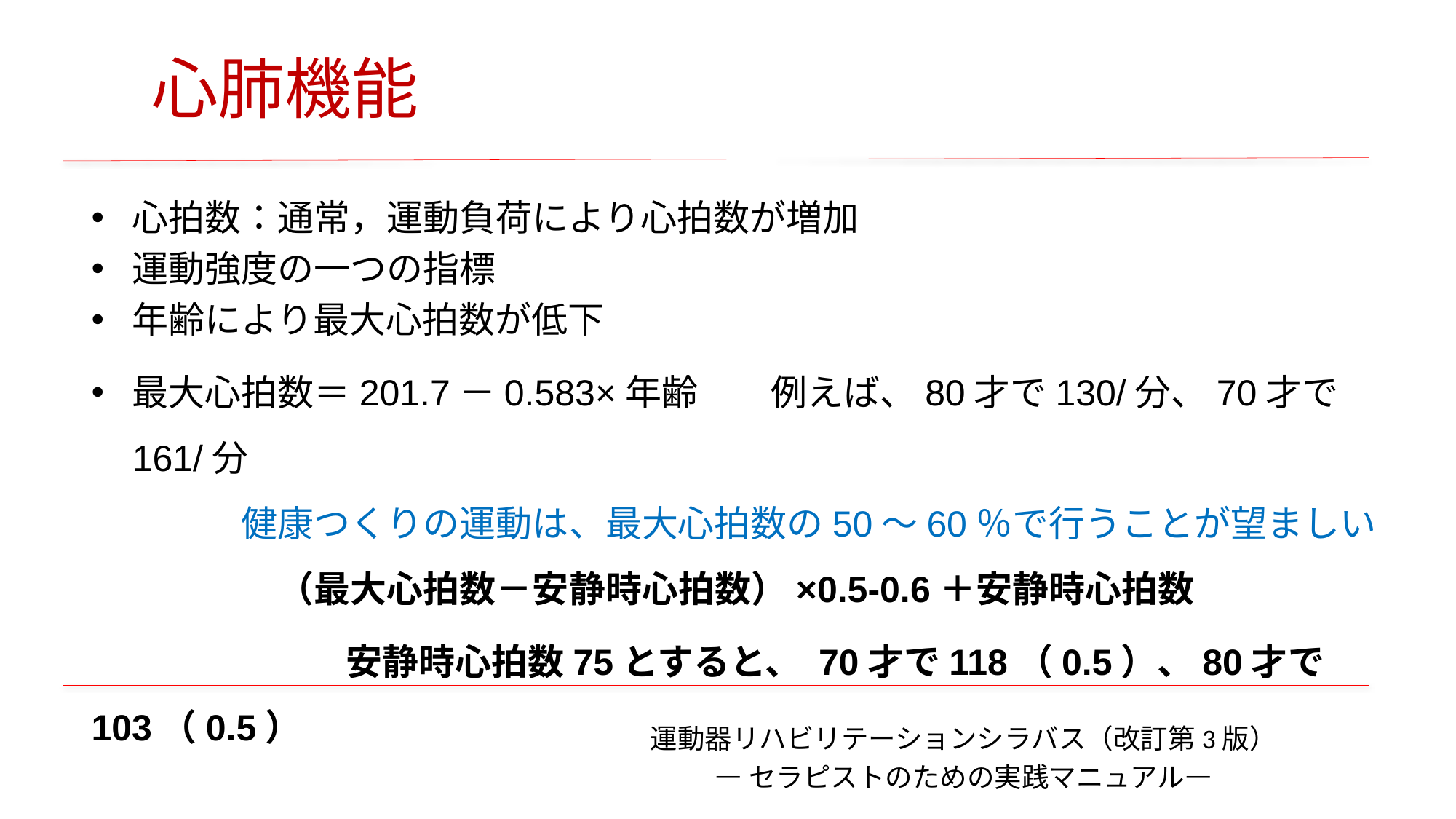

# 心肺機能
心拍数：通常，運動負荷により心拍数が増加
運動強度の一つの指標
年齢により最大心拍数が低下
最大心拍数＝201.7－0.583×年齢　　例えば、80才で130/分、70才で161/分
　　　健康つくりの運動は、最大心拍数の50～60％で行うことが望ましい
　　　　（最大心拍数－安静時心拍数）×0.5-0.6＋安静時心拍数
　　　　　　　安静時心拍数75とすると、 70才で118（0.5）、80才で103（0.5）

運動器リハビリテーションシラバス（改訂第3版）
―セラピストのための実践マニュアル―